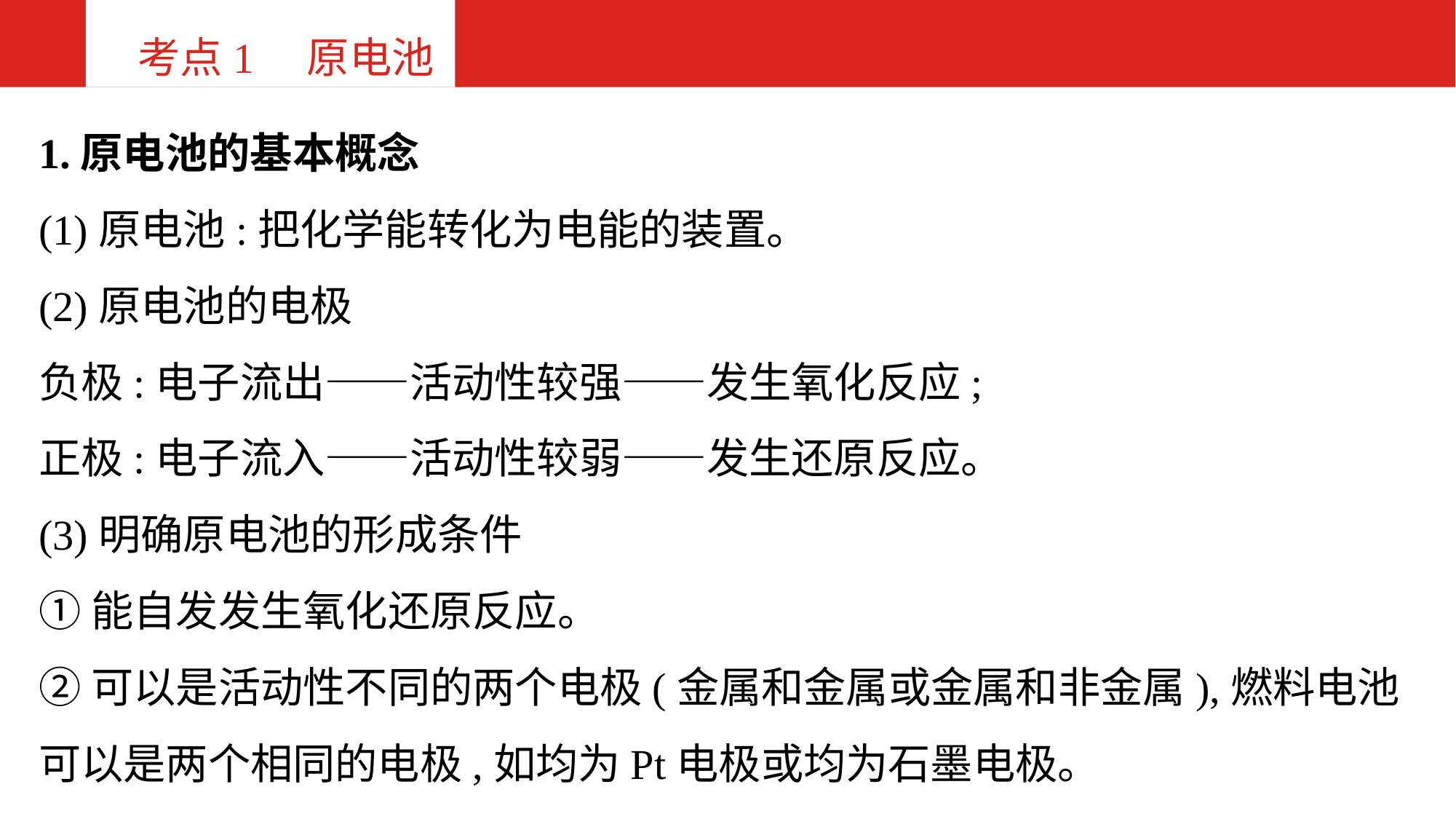

考点1　原电池

1.原电池的基本概念
(1)原电池:把化学能转化为电能的装置。
(2)原电池的电极
负极:电子流出——活动性较强——发生氧化反应;
正极:电子流入——活动性较弱——发生还原反应。
(3)明确原电池的形成条件
①能自发发生氧化还原反应。
②可以是活动性不同的两个电极(金属和金属或金属和非金属),燃料电池可以是两个相同的电极,如均为Pt电极或均为石墨电极。